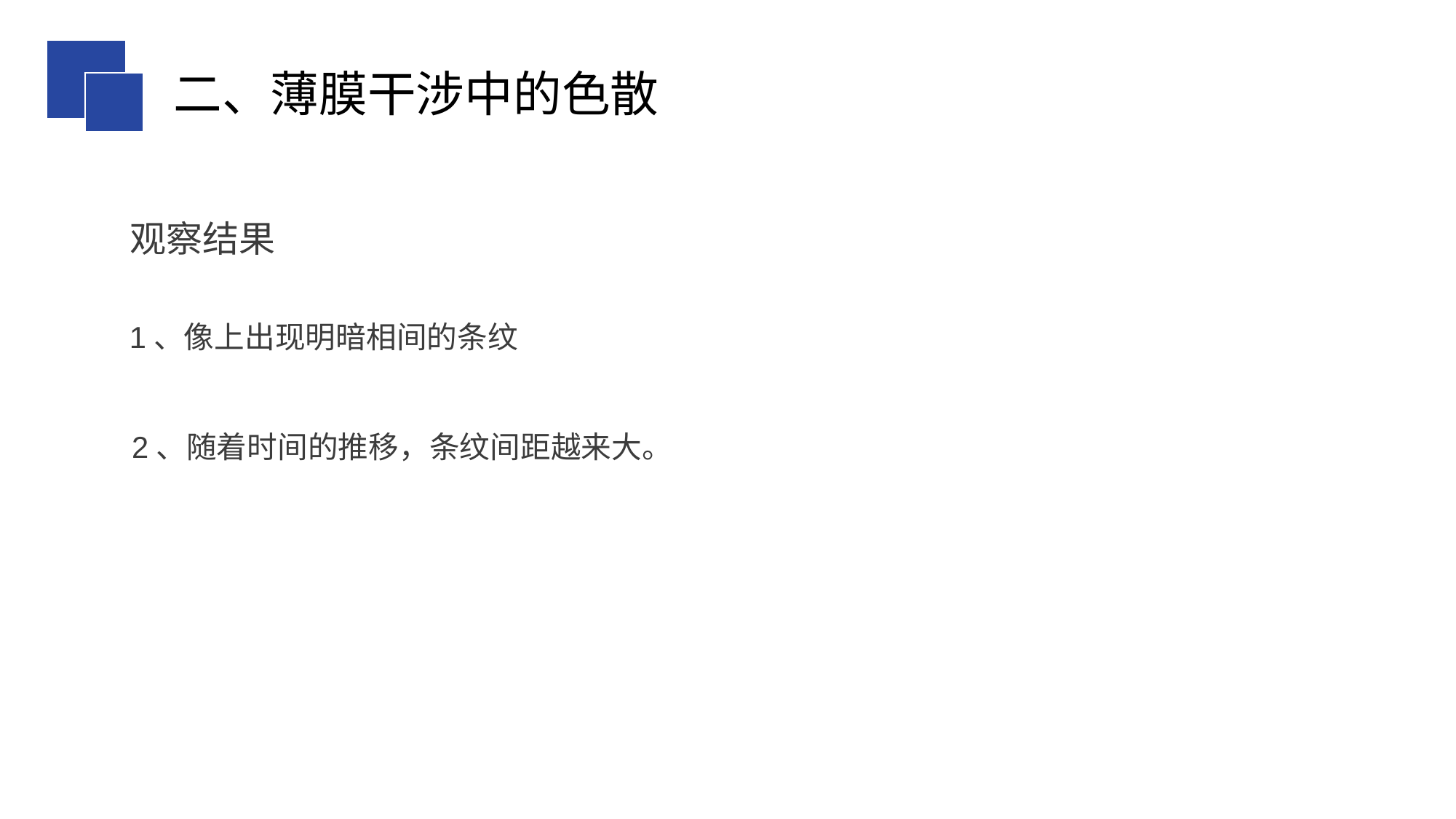

二、薄膜干涉中的色散
观察结果
1、像上出现明暗相间的条纹
2、随着时间的推移，条纹间距越来大。